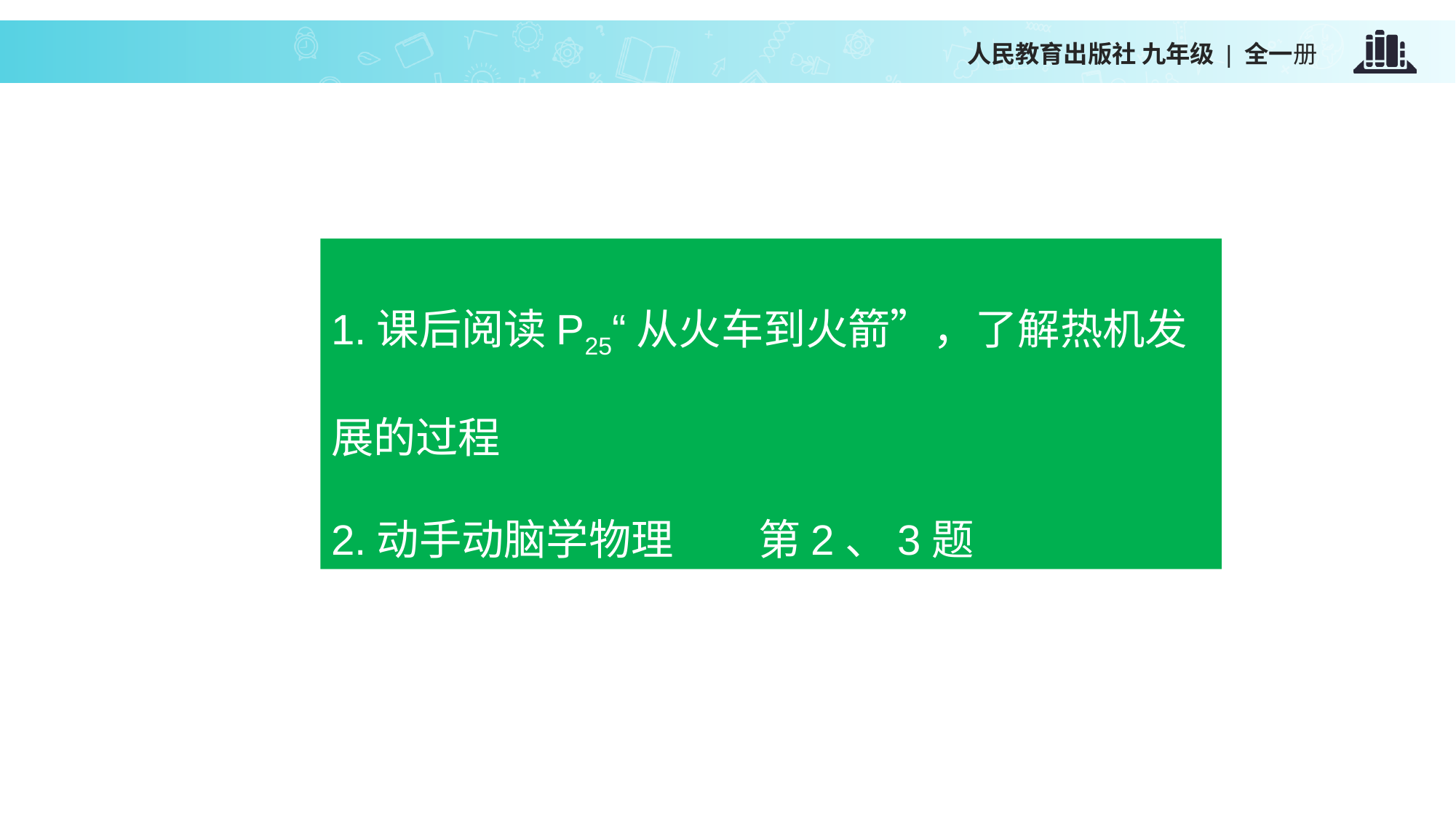

人民教育出版社 九年级 | 全一册
1.课后阅读P25“从火车到火箭”，了解热机发展的过程
2.动手动脑学物理         第2、3题